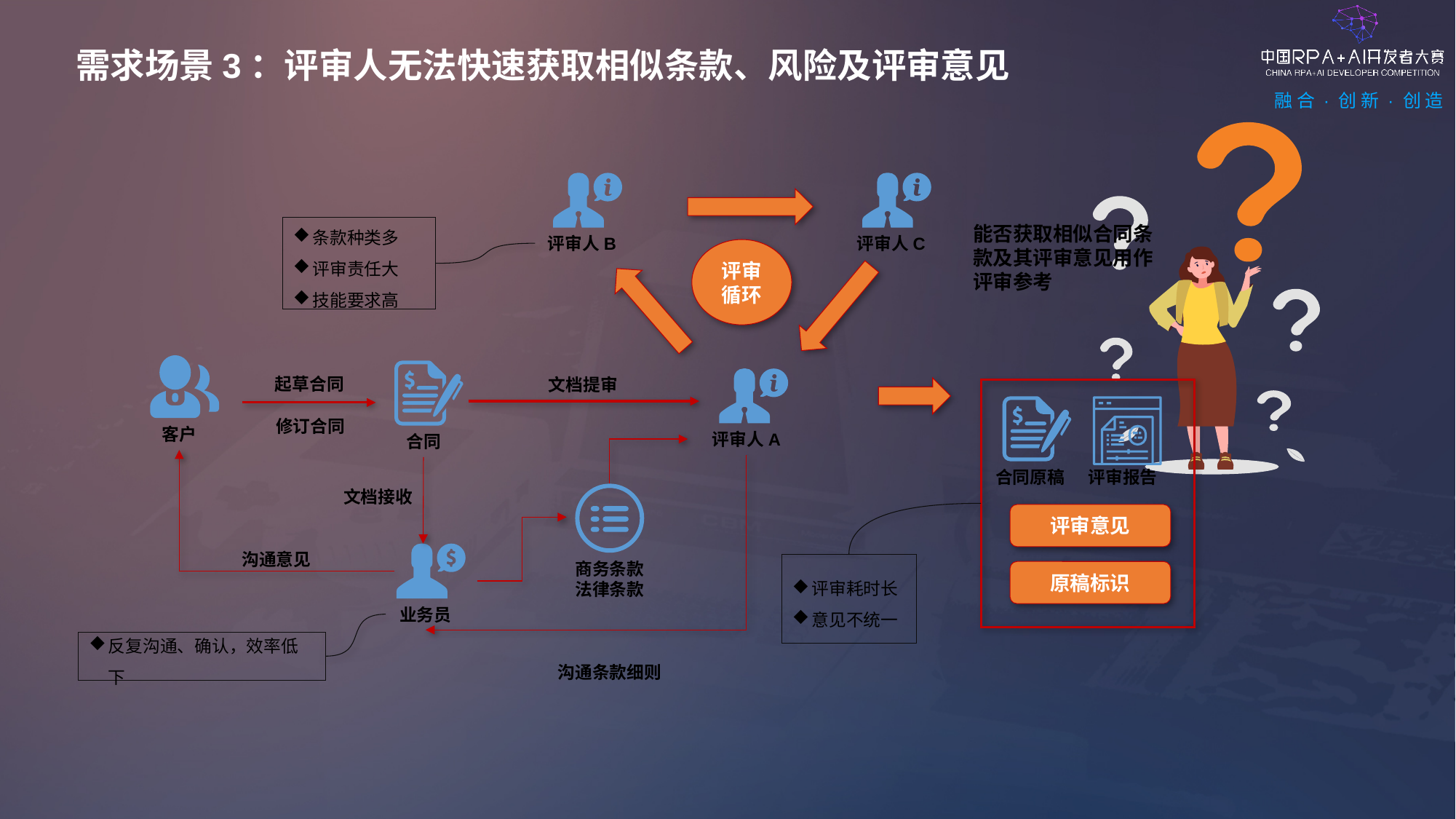

需求场景3：评审人无法快速获取相似条款、风险及评审意见

评审人C

评审人B

能否获取相似合同条款及其评审意见用作评审参考
条款种类多
评审责任大
技能要求高
评审循环

客户

合同
起草合同

评审人A
文档提审

合同原稿

评审意见
原稿标识
评审报告
修订合同
文档接收

商务条款
法律条款

业务员
沟通意见
评审耗时长
意见不统一
反复沟通、确认，效率低下
沟通条款细则